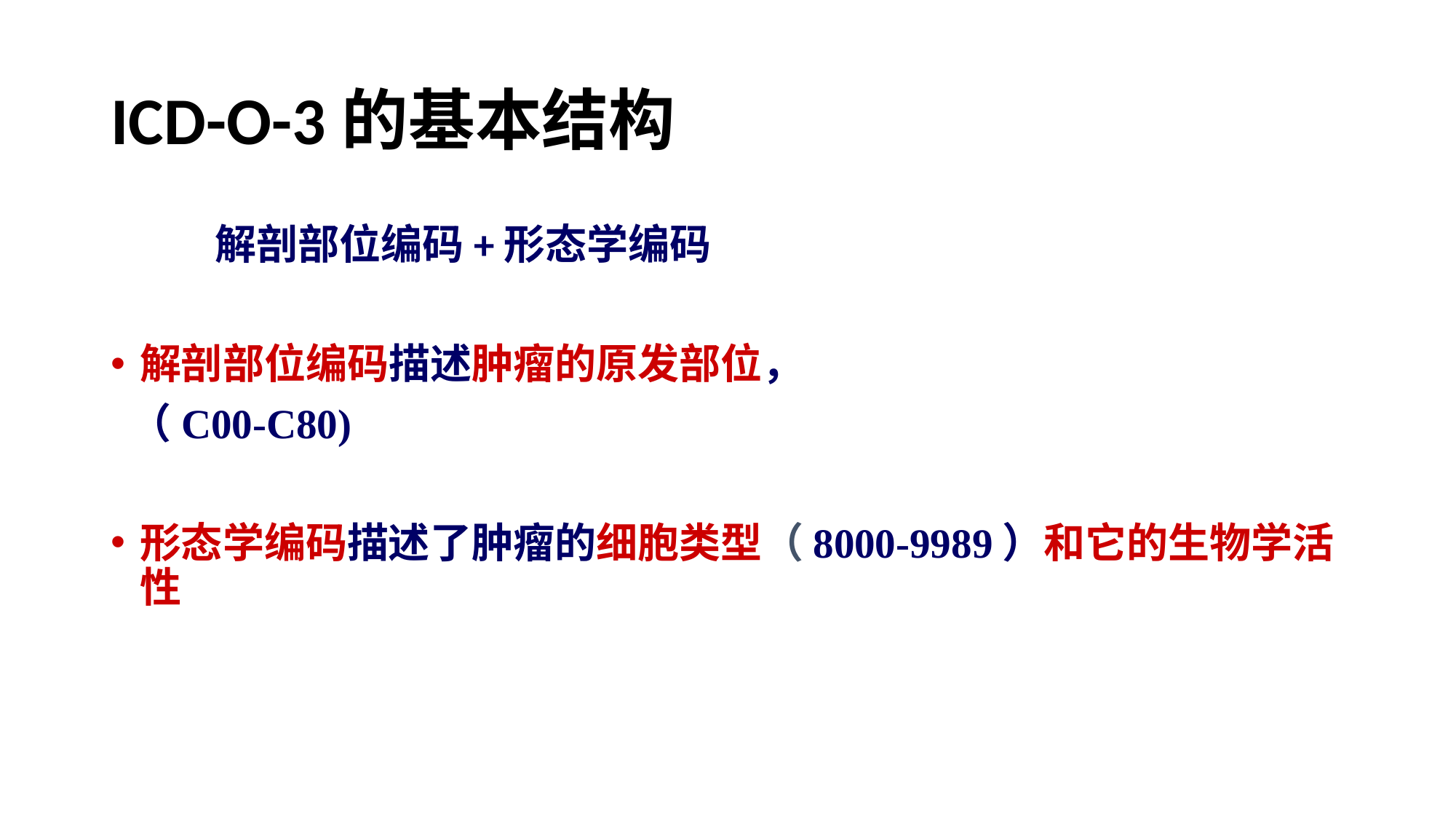

# ICD-O-3的基本结构
          解剖部位编码+形态学编码

解剖部位编码描述肿瘤的原发部位，
 （C00-C80)

形态学编码描述了肿瘤的细胞类型（8000-9989）和它的生物学活性